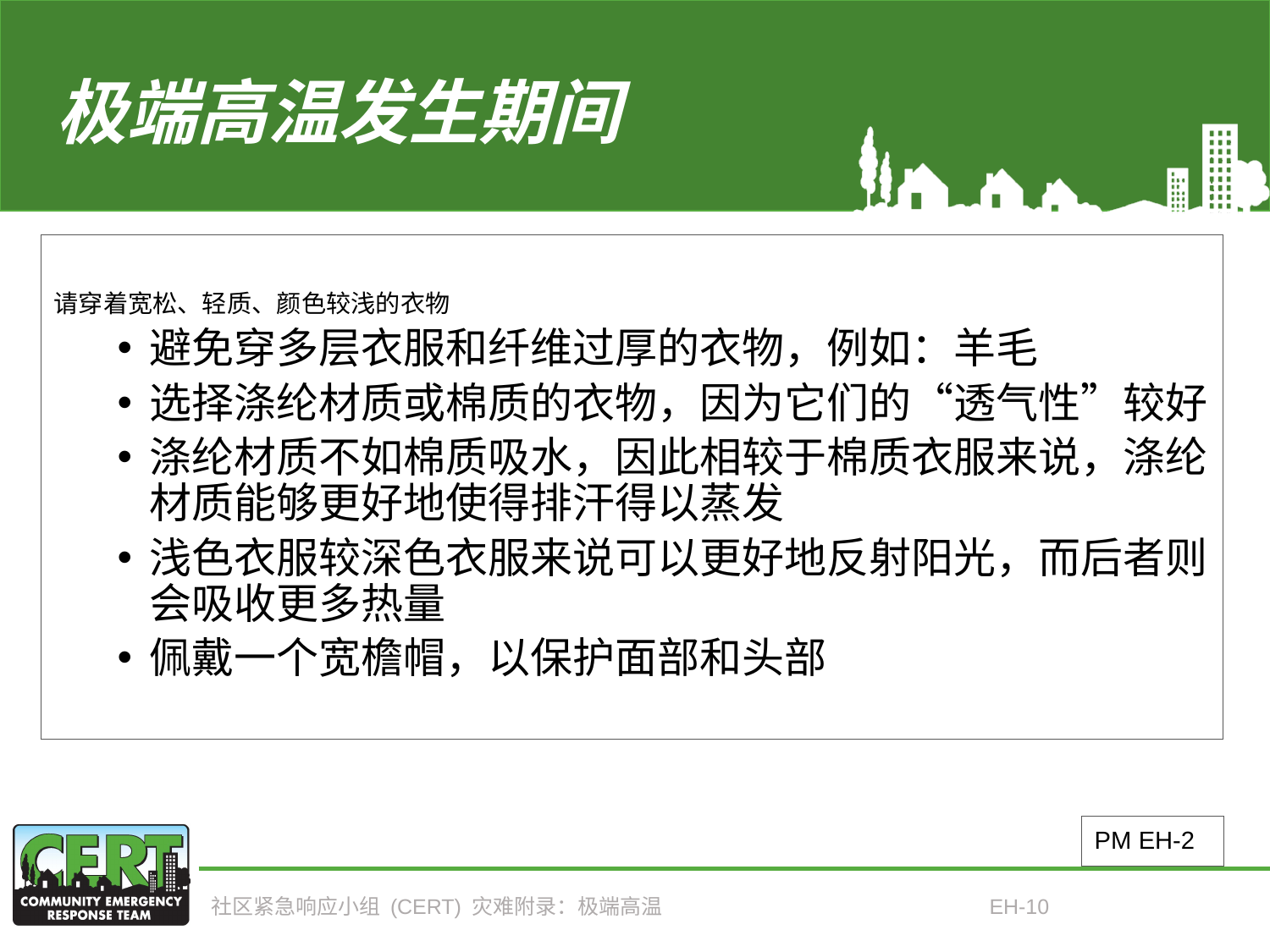

# 极端高温发生期间
请穿着宽松、轻质、颜色较浅的衣物
避免穿多层衣服和纤维过厚的衣物，例如：羊毛
选择涤纶材质或棉质的衣物，因为它们的“透气性”较好
涤纶材质不如棉质吸水，因此相较于棉质衣服来说，涤纶材质能够更好地使得排汗得以蒸发
浅色衣服较深色衣服来说可以更好地反射阳光，而后者则会吸收更多热量
佩戴一个宽檐帽，以保护面部和头部
PM EH-2
社区紧急响应小组 (CERT) 灾难附录：极端高温
EH-10